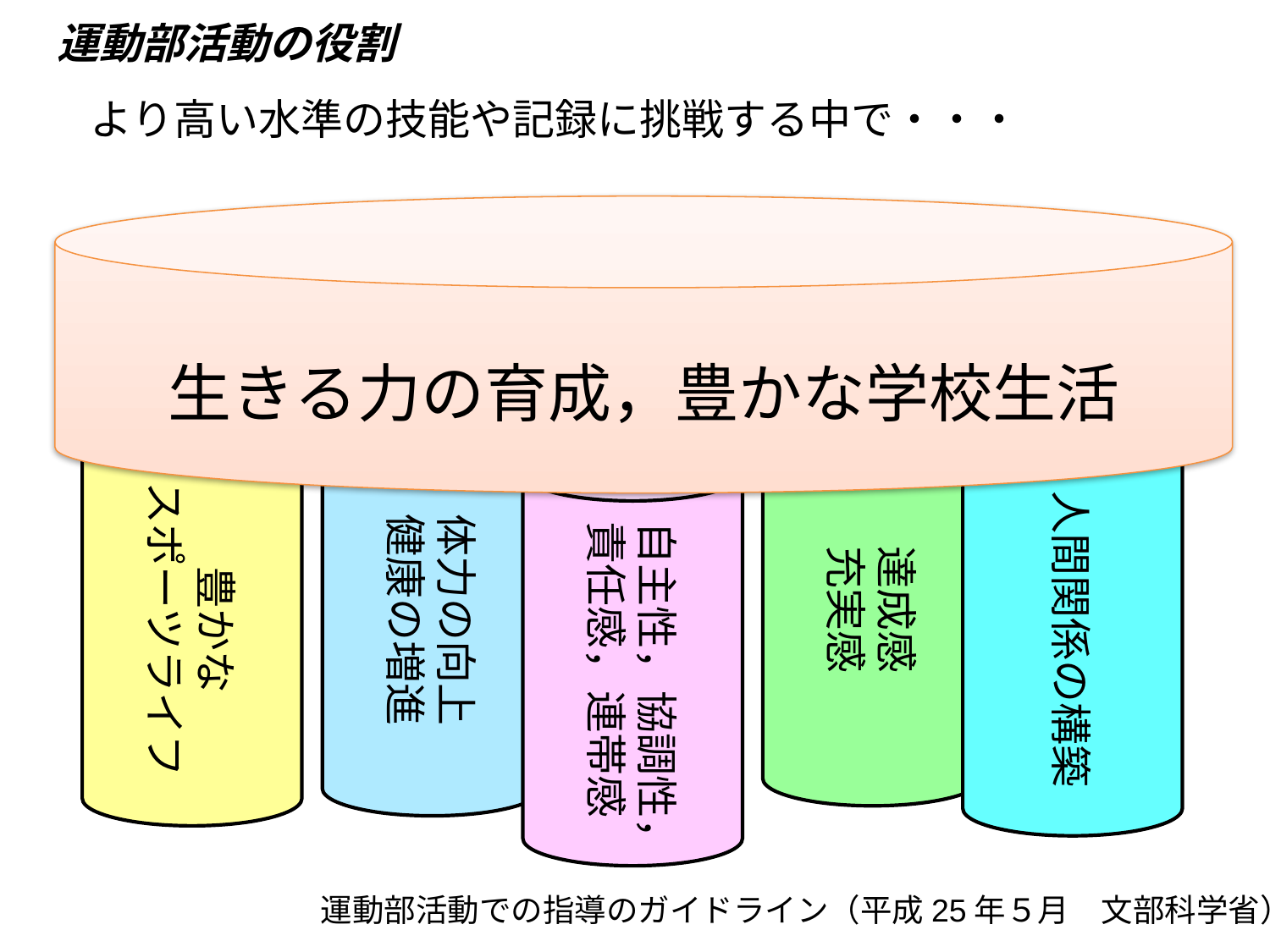

運動部活動の役割
より高い水準の技能や記録に挑戦する中で・・・
生きる力の育成，豊かな学校生活
達成感
充実感
体力の向上
健康の増進
豊かな
スポーツライフ
人間関係の構築
自主性，協調性，
責任感，連帯感
運動部活動での指導のガイドライン（平成25年５月　文部科学省）